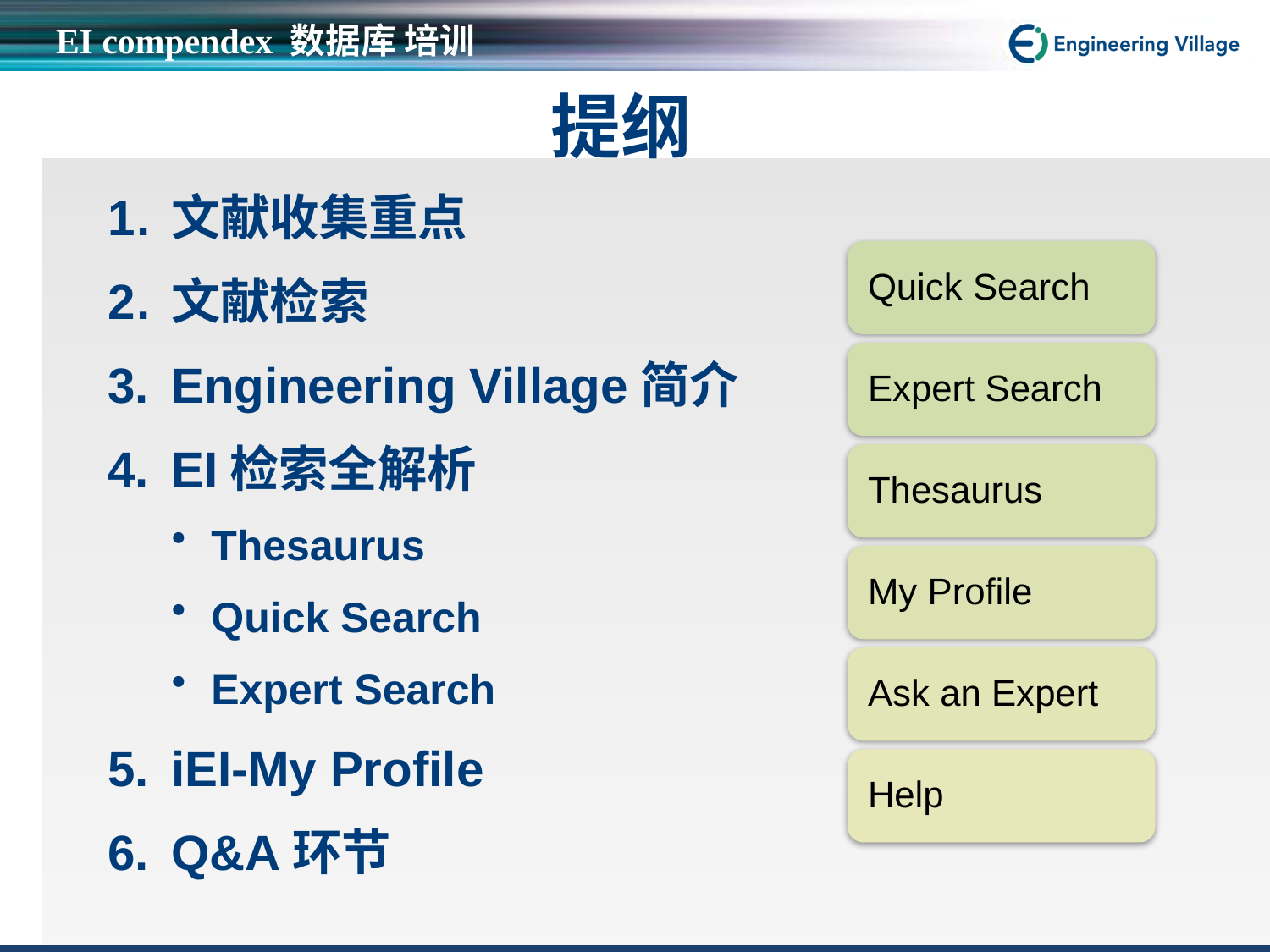

EI compendex 数据库 培训
# 提纲
文献收集重点
文献检索
Engineering Village简介
EI检索全解析
Thesaurus
Quick Search
Expert Search
iEI-My Profile
Q&A环节

Quick Search
Expert Search
Thesaurus
My Profile
Ask an Expert
Help
2